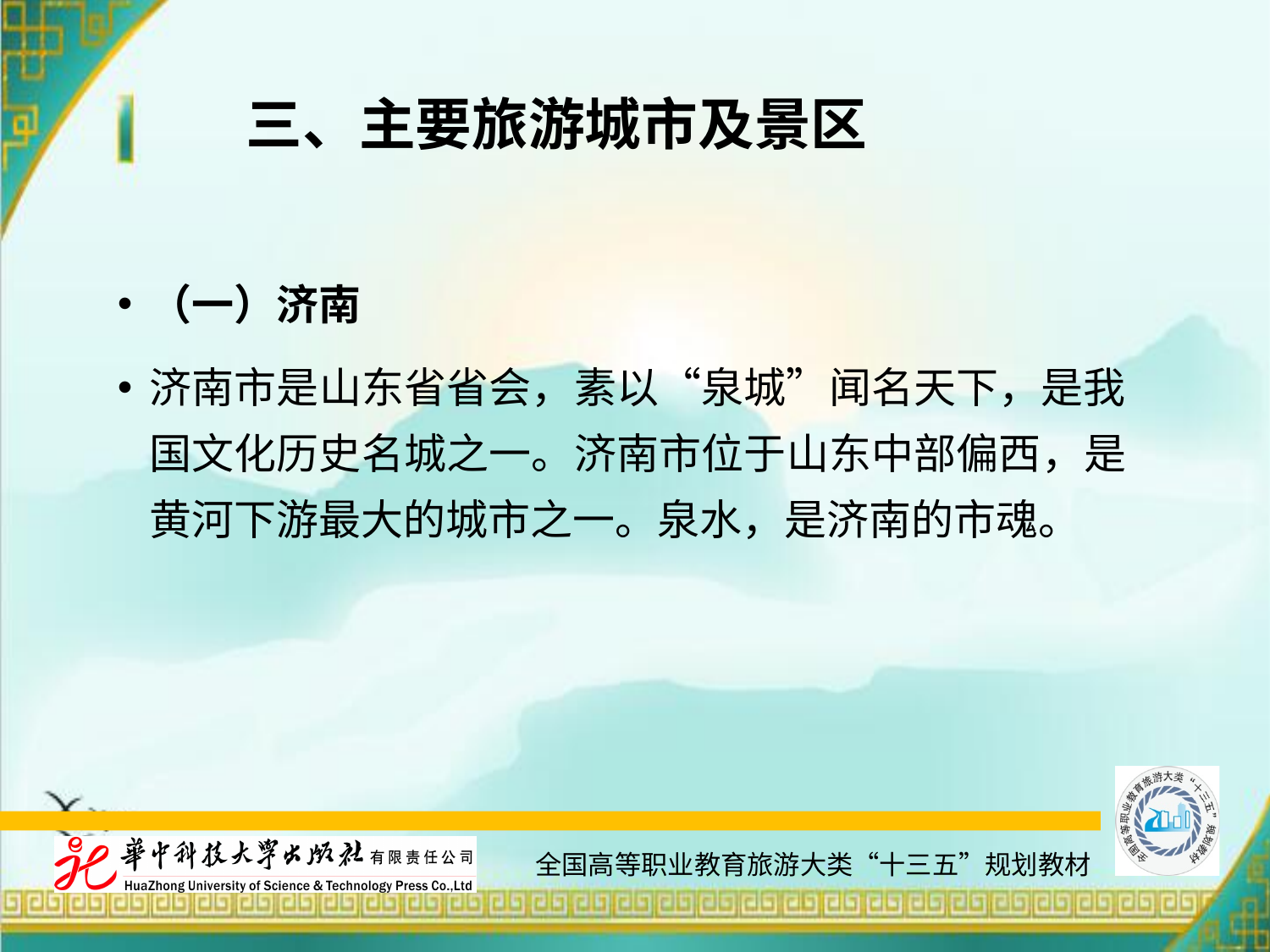

# 三、主要旅游城市及景区
（一）济南
济南市是山东省省会，素以“泉城”闻名天下，是我国文化历史名城之一。济南市位于山东中部偏西，是黄河下游最大的城市之一。泉水，是济南的市魂。